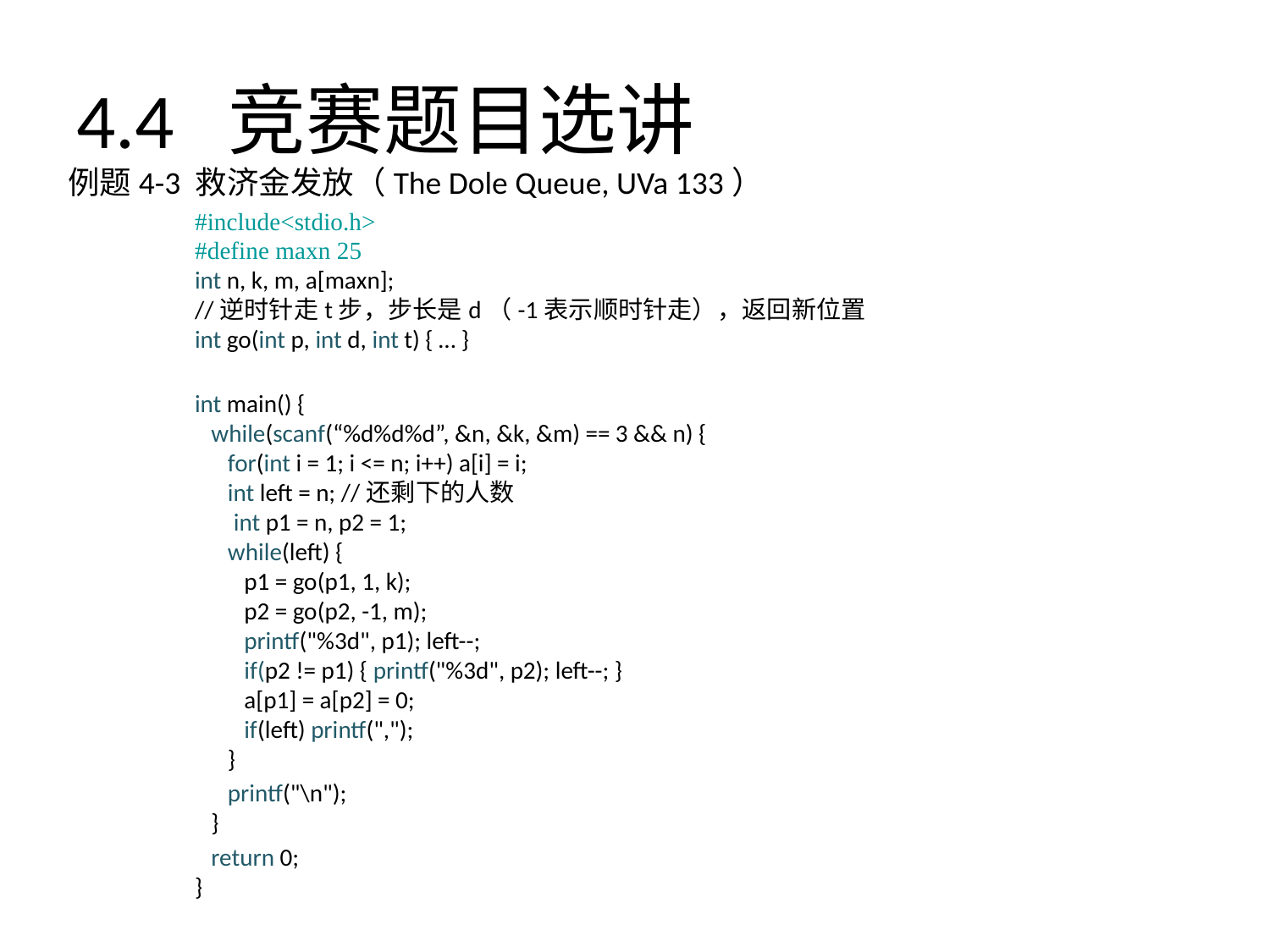

# 4.4  竞赛题目选讲
例题4-3 救济金发放（The Dole Queue, UVa 133）
	#include<stdio.h>
	#define maxn 25
	int n, k, m, a[maxn];
	//逆时针走t步，步长是d（-1表示顺时针走），返回新位置
	int go(int p, int d, int t) { … }
	int main() {
	   while(scanf(“%d%d%d”, &n, &k, &m) == 3 && n) {
	      for(int i = 1; i <= n; i++) a[i] = i;
	      int left = n; //还剩下的人数
	      int p1 = n, p2 = 1;
	      while(left) {
	         p1 = go(p1, 1, k);
	         p2 = go(p2, -1, m);
	         printf("%3d", p1); left--;
	         if(p2 != p1) { printf("%3d", p2); left--; }
	         a[p1] = a[p2] = 0;
	         if(left) printf(",");
	      }
	      printf("\n");
	   }
	   return 0;
	}